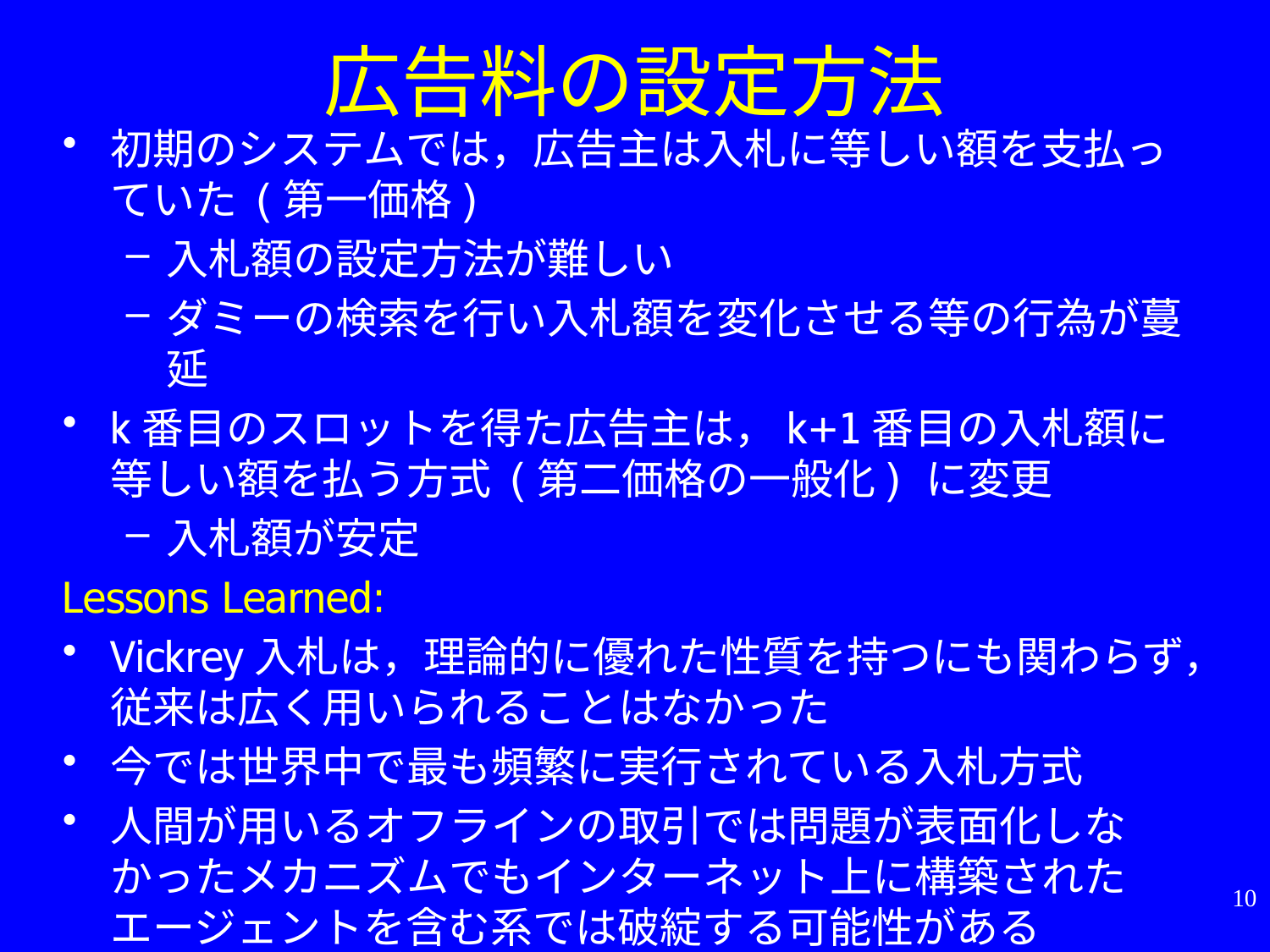

# 広告料の設定方法
初期のシステムでは，広告主は入札に等しい額を支払っていた (第一価格)
入札額の設定方法が難しい
ダミーの検索を行い入札額を変化させる等の行為が蔓延
k番目のスロットを得た広告主は，k+1番目の入札額に等しい額を払う方式 (第二価格の一般化) に変更
入札額が安定
Lessons Learned:
Vickrey入札は，理論的に優れた性質を持つにも関わらず，従来は広く用いられることはなかった
今では世界中で最も頻繁に実行されている入札方式
人間が用いるオフラインの取引では問題が表面化しなかったメカニズムでもインターネット上に構築されたエージェントを含む系では破綻する可能性がある

10